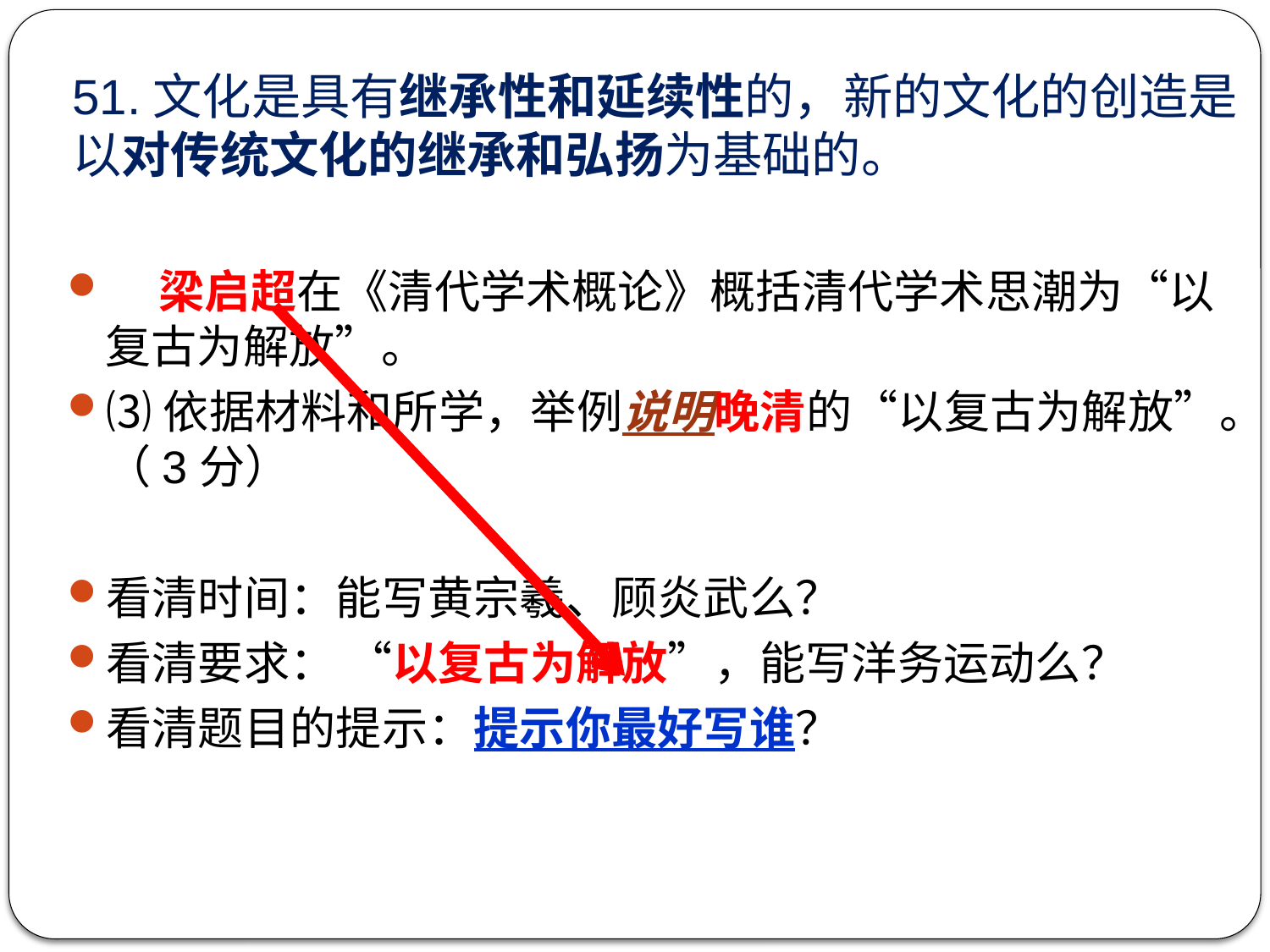

# 51.文化是具有继承性和延续性的，新的文化的创造是以对传统文化的继承和弘扬为基础的。
    梁启超在《清代学术概论》概括清代学术思潮为“以复古为解放”。
⑶依据材料和所学，举例说明晚清的“以复古为解放”。（3分）

看清时间：能写黄宗羲、顾炎武么？
看清要求： “以复古为解放”，能写洋务运动么？
看清题目的提示：提示你最好写谁？